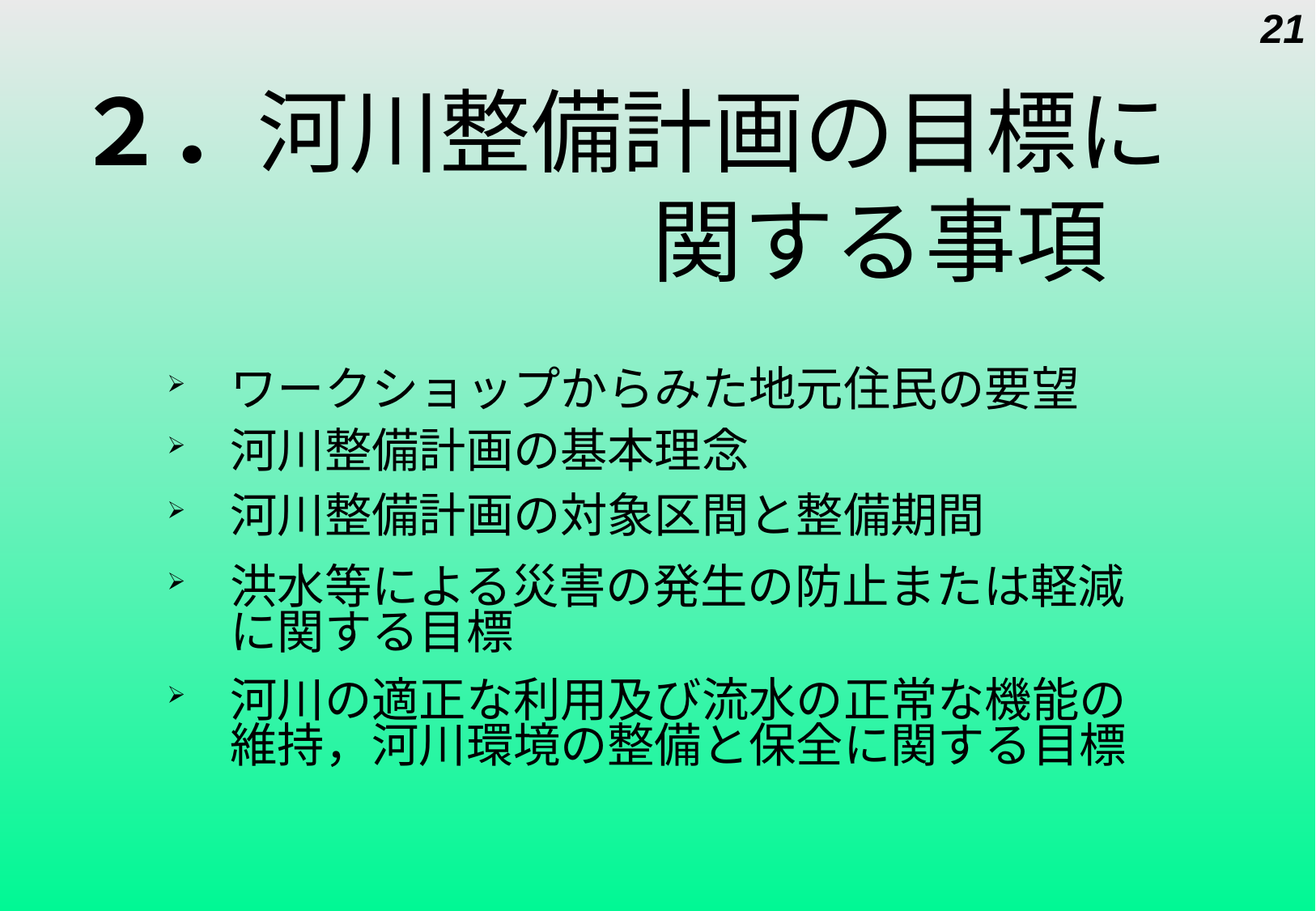

21
# ２．河川整備計画の目標に 関する事項
ワークショップからみた地元住民の要望
河川整備計画の基本理念
河川整備計画の対象区間と整備期間
洪水等による災害の発生の防止または軽減に関する目標
河川の適正な利用及び流水の正常な機能の維持，河川環境の整備と保全に関する目標